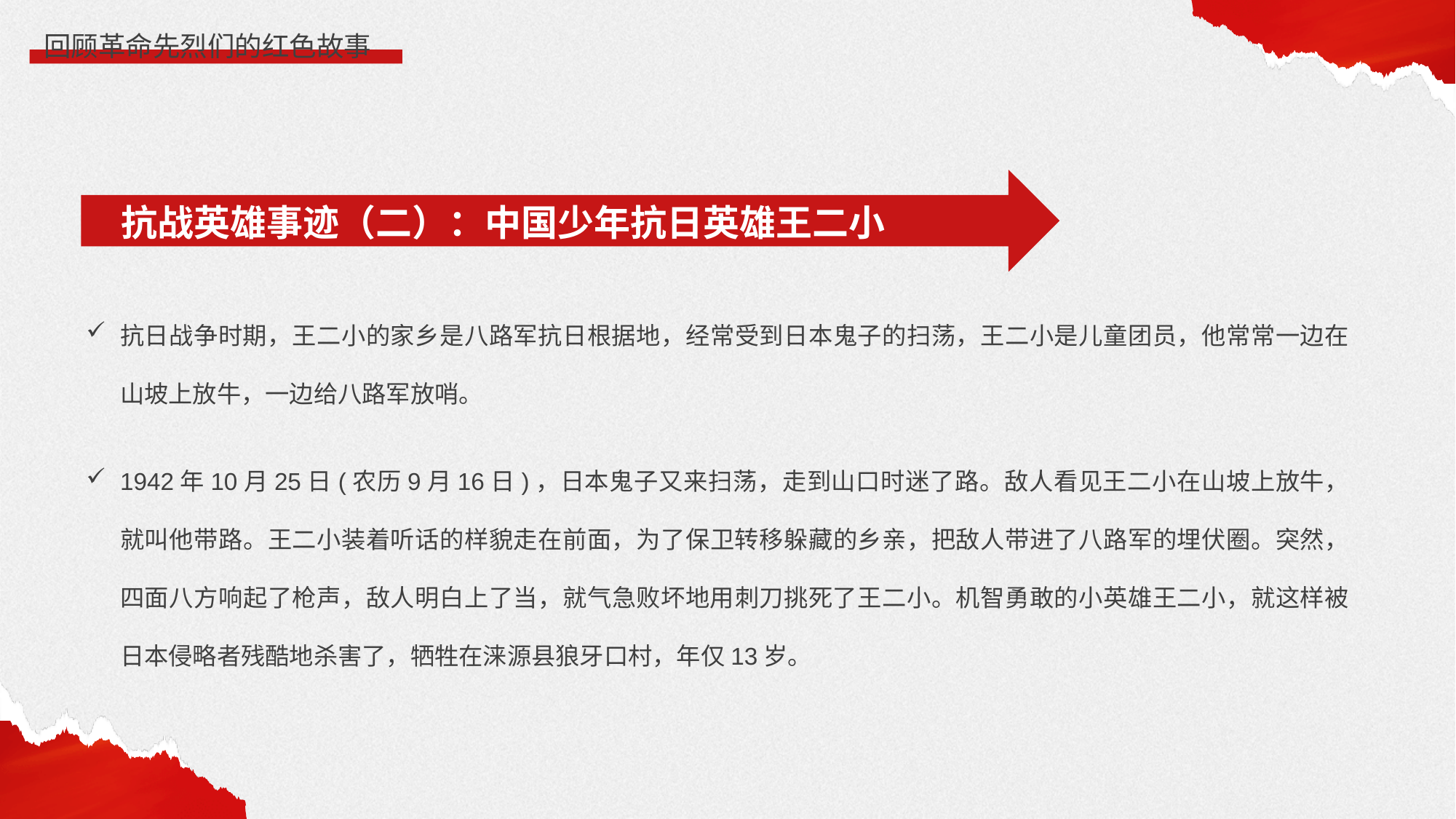

抗战英雄事迹（二）：中国少年抗日英雄王二小

抗日战争时期，王二小的家乡是八路军抗日根据地，经常受到日本鬼子的扫荡，王二小是儿童团员，他常常一边在山坡上放牛，一边给八路军放哨。
1942年10月25日(农历9月16日)，日本鬼子又来扫荡，走到山口时迷了路。敌人看见王二小在山坡上放牛，就叫他带路。王二小装着听话的样貌走在前面，为了保卫转移躲藏的乡亲，把敌人带进了八路军的埋伏圈。突然，四面八方响起了枪声，敌人明白上了当，就气急败坏地用刺刀挑死了王二小。机智勇敢的小英雄王二小，就这样被日本侵略者残酷地杀害了，牺牲在涞源县狼牙口村，年仅13岁。